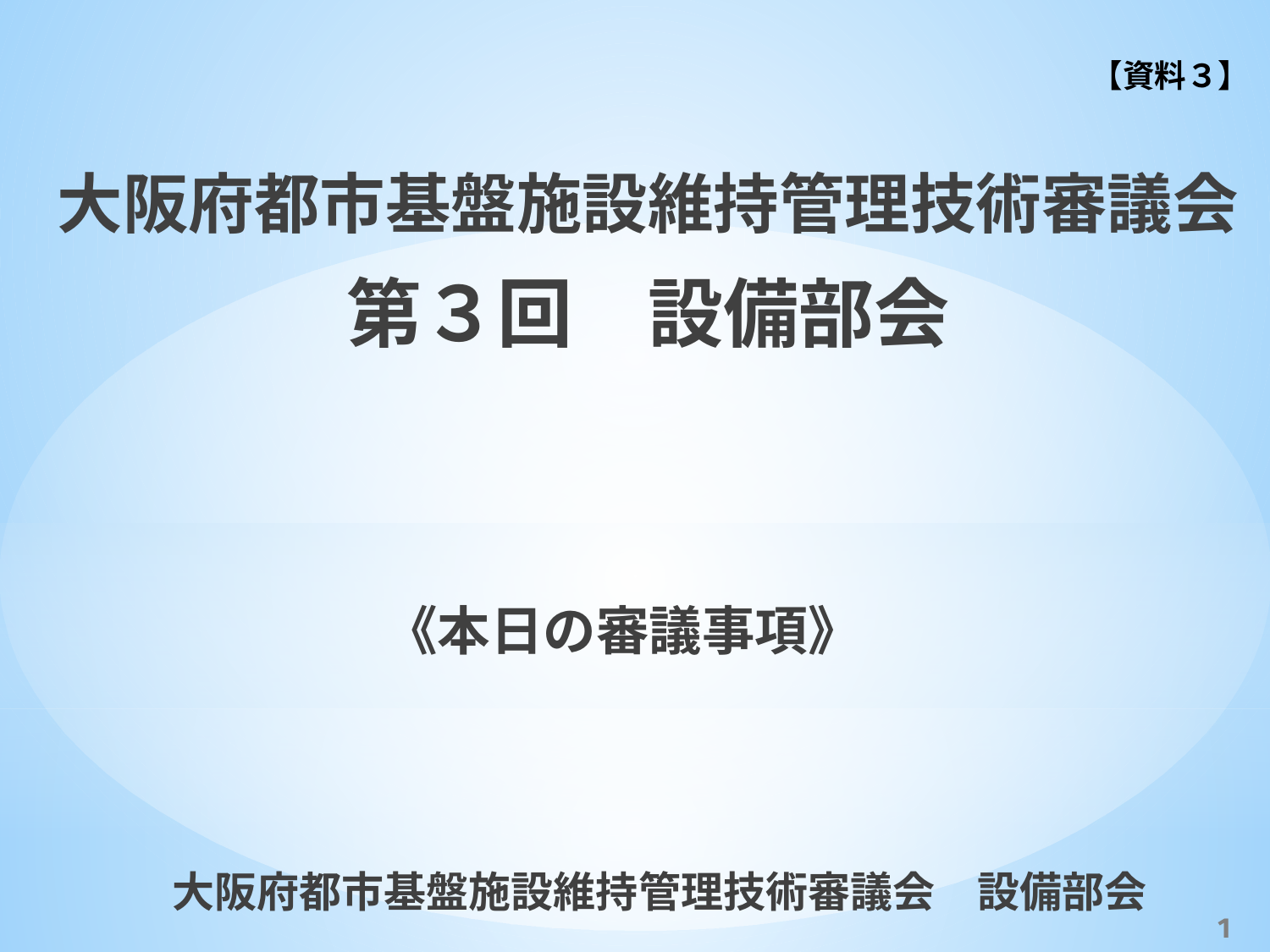

【資料３】
大阪府都市基盤施設維持管理技術審議会
第３回　設備部会
《本日の審議事項》
　大阪府都市基盤施設維持管理技術審議会　設備部会
1